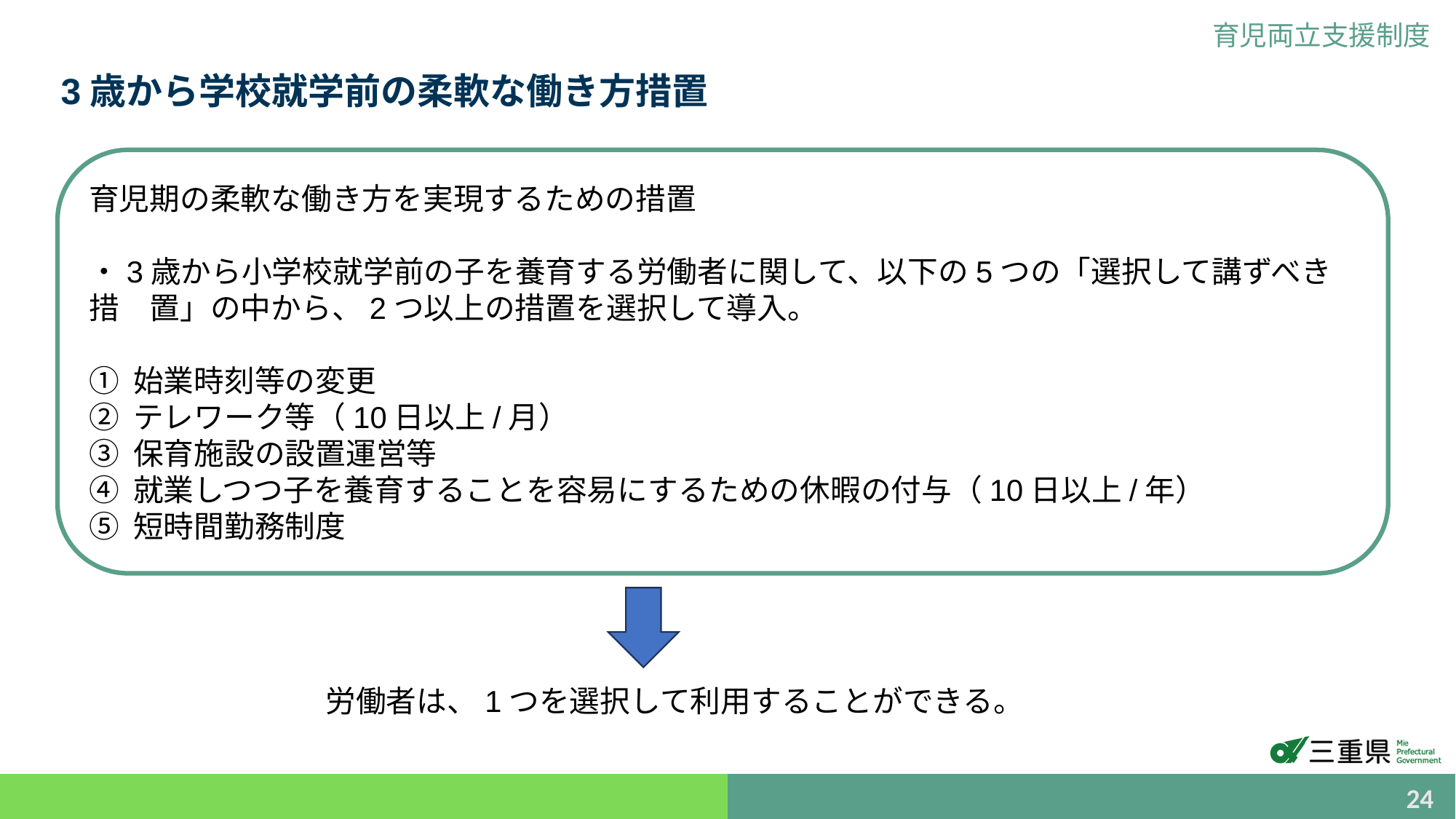

育児両立支援制度
3歳から学校就学前の柔軟な働き方措置
育児期の柔軟な働き方を実現するための措置

・3歳から小学校就学前の子を養育する労働者に関して、以下の5つの「選択して講ずべき措　置」の中から、2つ以上の措置を選択して導入。

① 始業時刻等の変更
② テレワーク等（10日以上/月）
③ 保育施設の設置運営等
④ 就業しつつ子を養育することを容易にするための休暇の付与（10日以上/年）
⑤ 短時間勤務制度

労働者は、1つを選択して利用することができる。